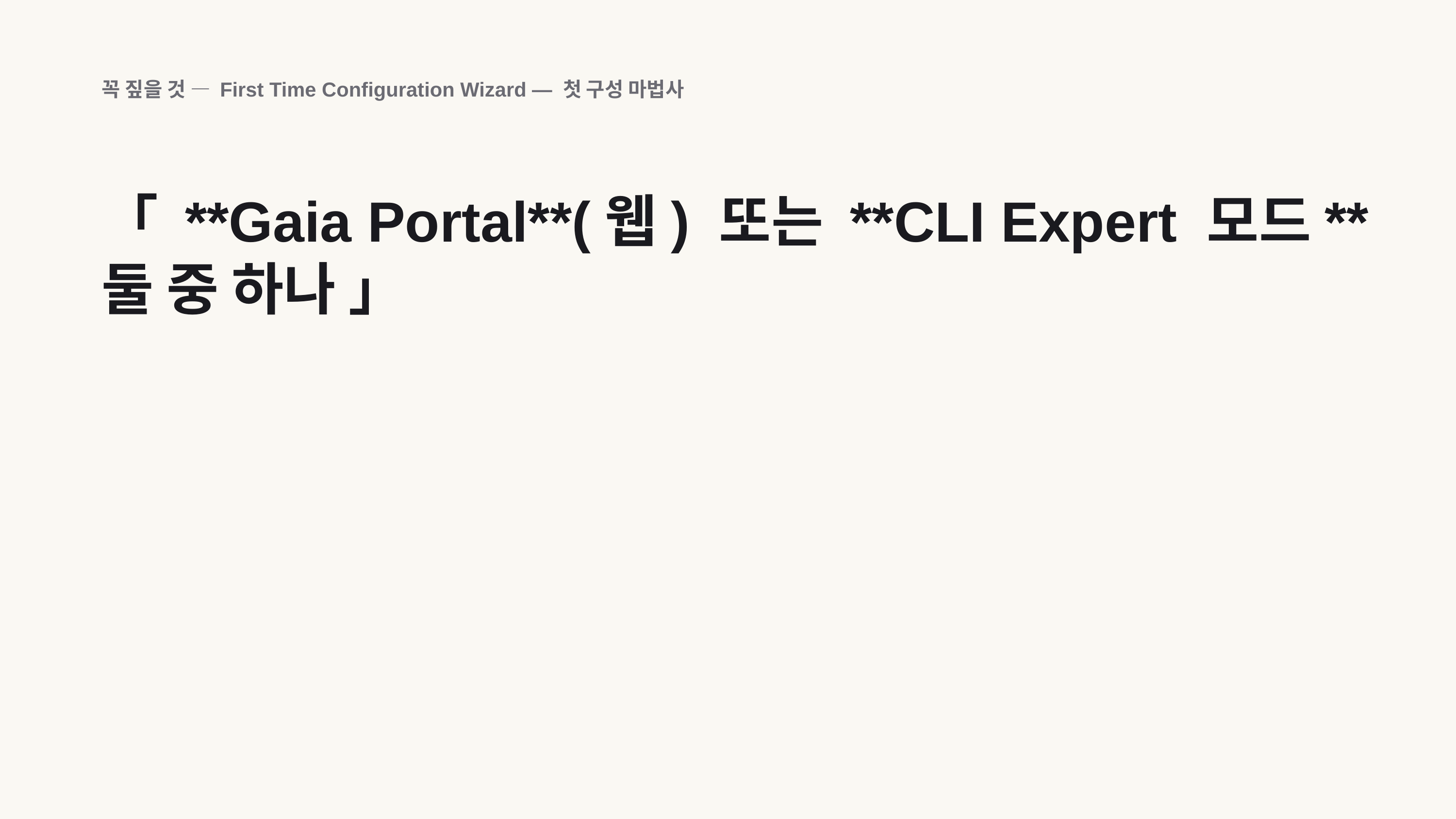

꼭 짚을 것 — First Time Configuration Wizard — 첫 구성 마법사
「 **Gaia Portal**(웹) 또는 **CLI Expert 모드** 둘 중 하나 」